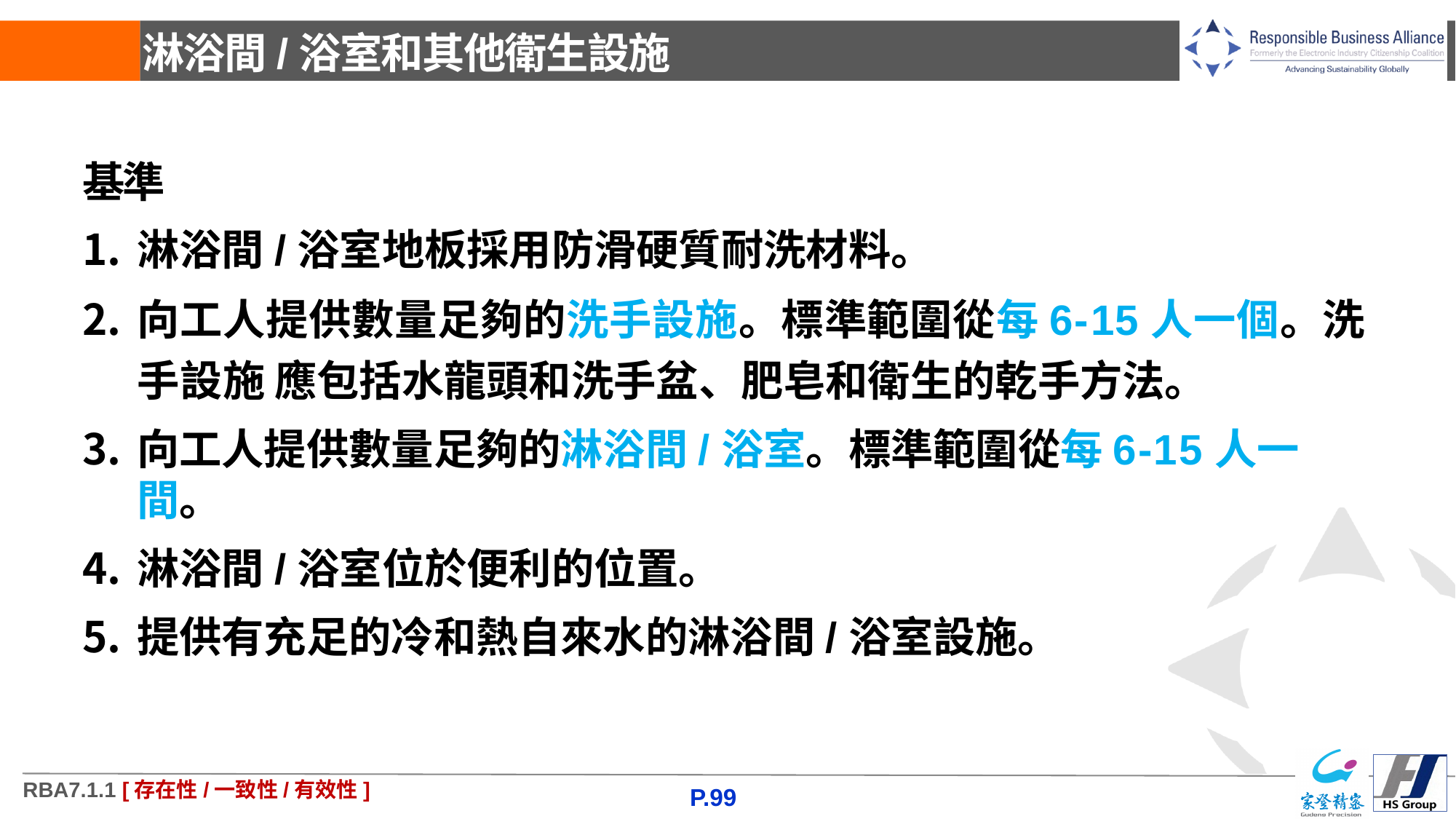

# 淋浴間/浴室和其他衛生設施
基準
淋浴間/浴室地板採用防滑硬質耐洗材料。
向工人提供數量足夠的洗手設施。標準範圍從每6-15人一個。洗手設施 應包括水龍頭和洗手盆、肥皂和衛生的乾手方法。
向工人提供數量足夠的淋浴間/浴室。標準範圍從每6-15人一間。
淋浴間/浴室位於便利的位置。
提供有充足的冷和熱自來水的淋浴間/浴室設施。